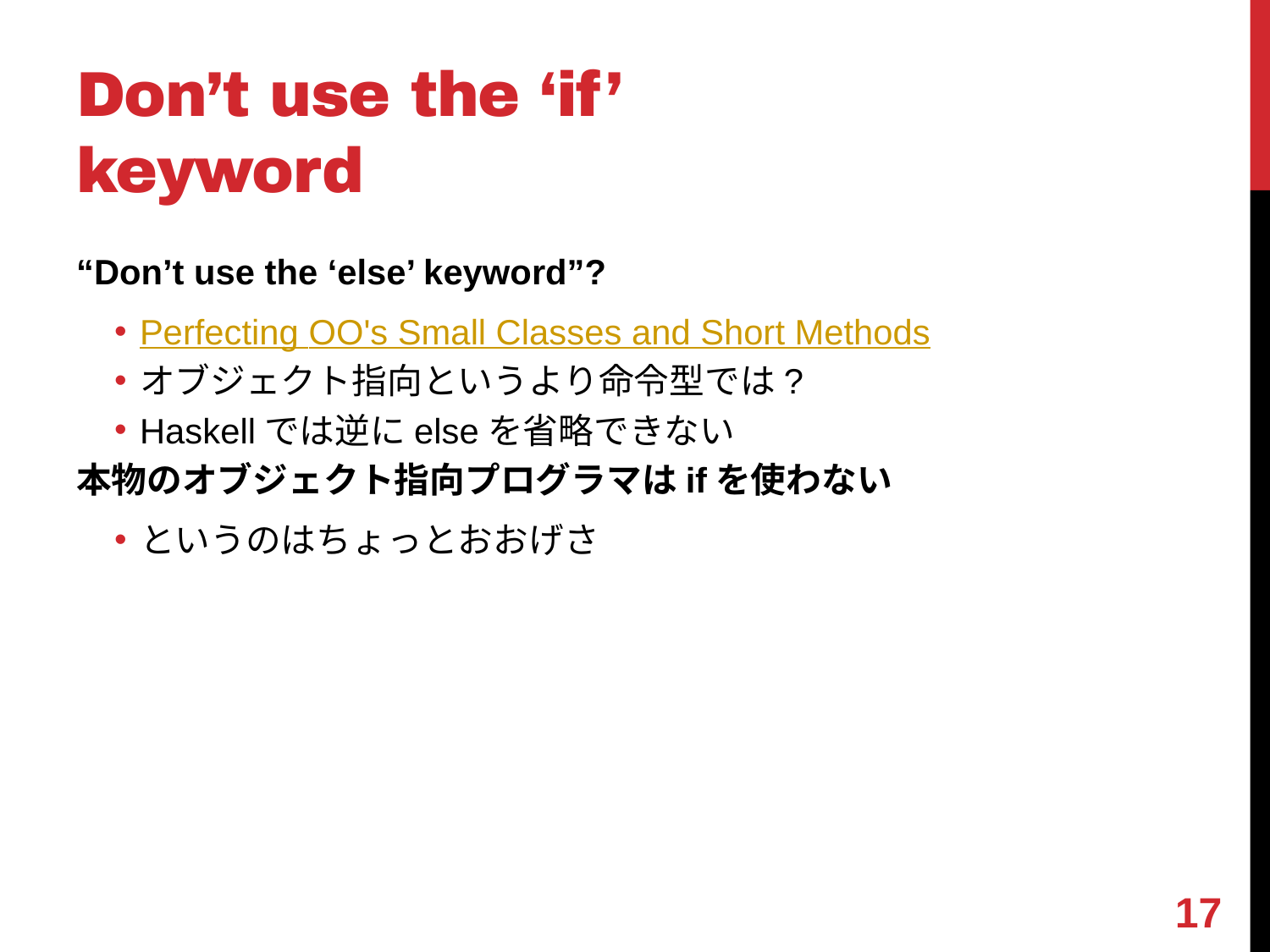

# Don’t use the ‘if’ keyword
“Don’t use the ‘else’ keyword”?
Perfecting OO's Small Classes and Short Methods
オブジェクト指向というより命令型では?
Haskellでは逆にelseを省略できない
本物のオブジェクト指向プログラマはifを使わない
というのはちょっとおおげさ
17